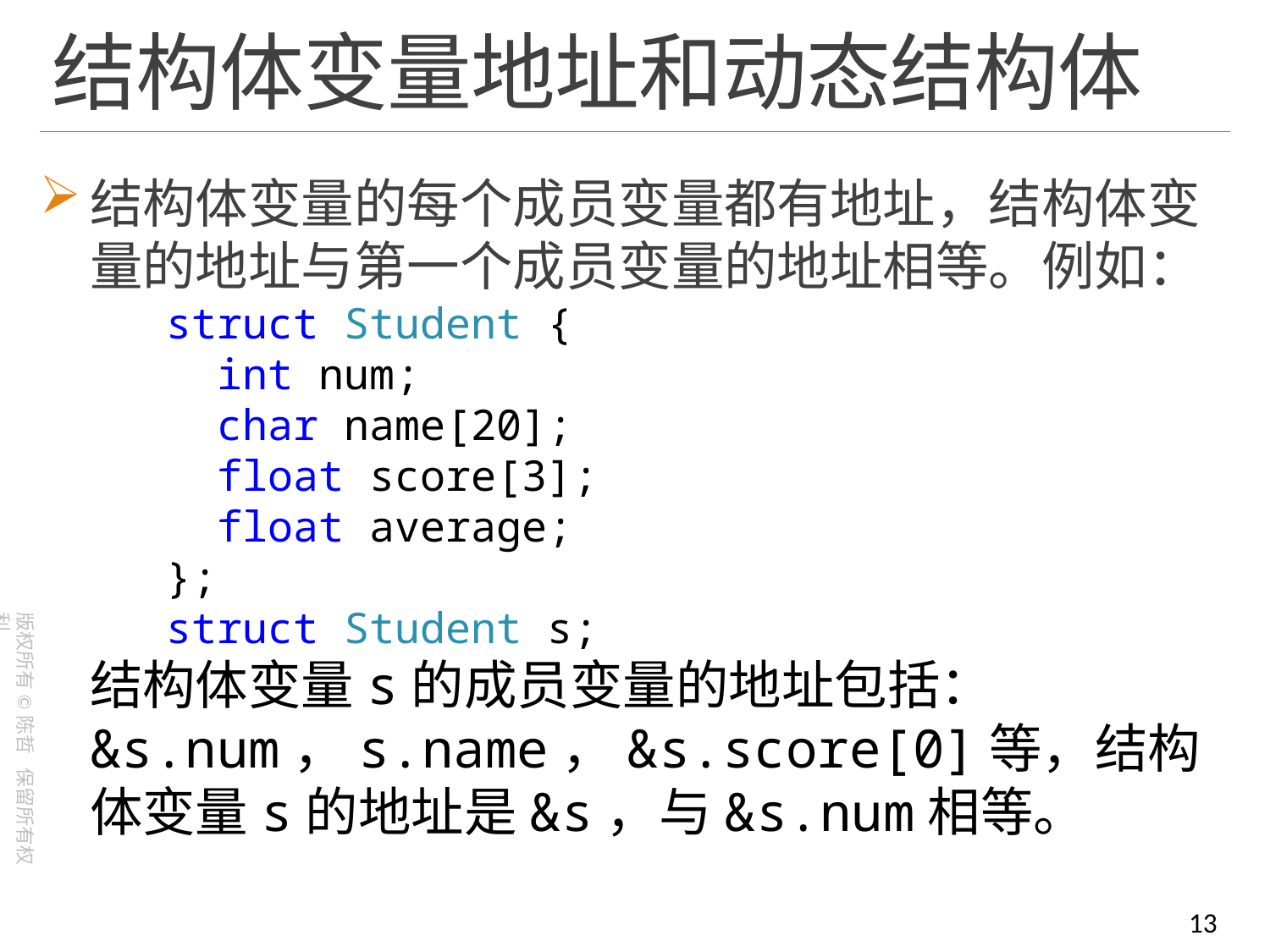

# 结构体变量地址和动态结构体
结构体变量的每个成员变量都有地址，结构体变量的地址与第一个成员变量的地址相等。例如：
   struct Student {
     int num;
     char name[20];
     float score[3];
     float average;
   };
   struct Student s;
结构体变量s的成员变量的地址包括：&s.num，s.name，&s.score[0]等，结构体变量s的地址是&s，与&s.num相等。
13